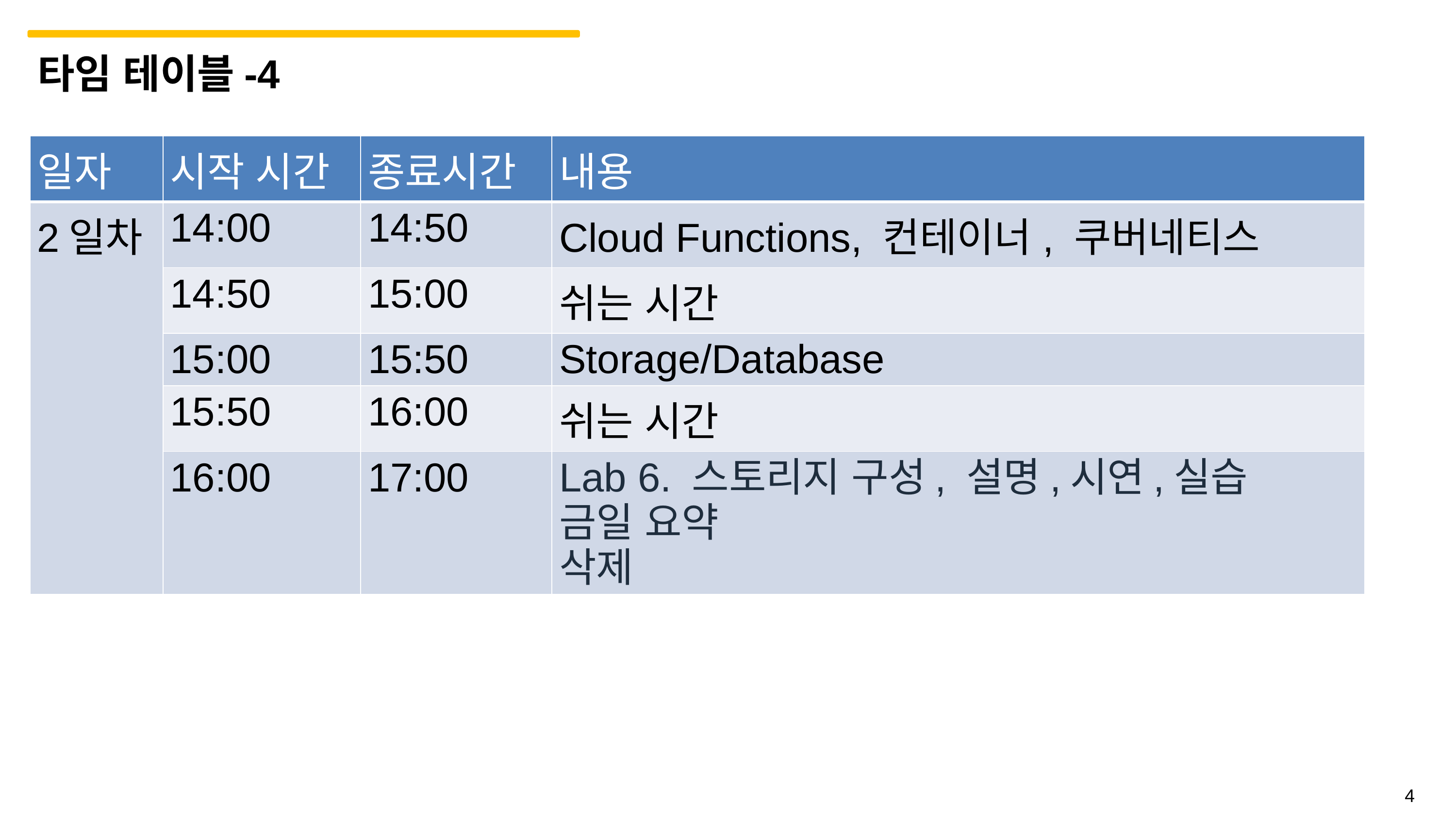

타임 테이블-4
| 일자 | 시작 시간 | 종료시간 | 내용 |
| --- | --- | --- | --- |
| 2일차 | 14:00 | 14:50 | Cloud Functions, 컨테이너, 쿠버네티스 |
|  | 14:50 | 15:00 | 쉬는 시간 |
|  | 15:00 | 15:50 | Storage/Database |
|  | 15:50 | 16:00 | 쉬는 시간 |
|  | 16:00 | 17:00 | Lab 6. 스토리지 구성, 설명,시연,실습 금일 요약 삭제 |
4